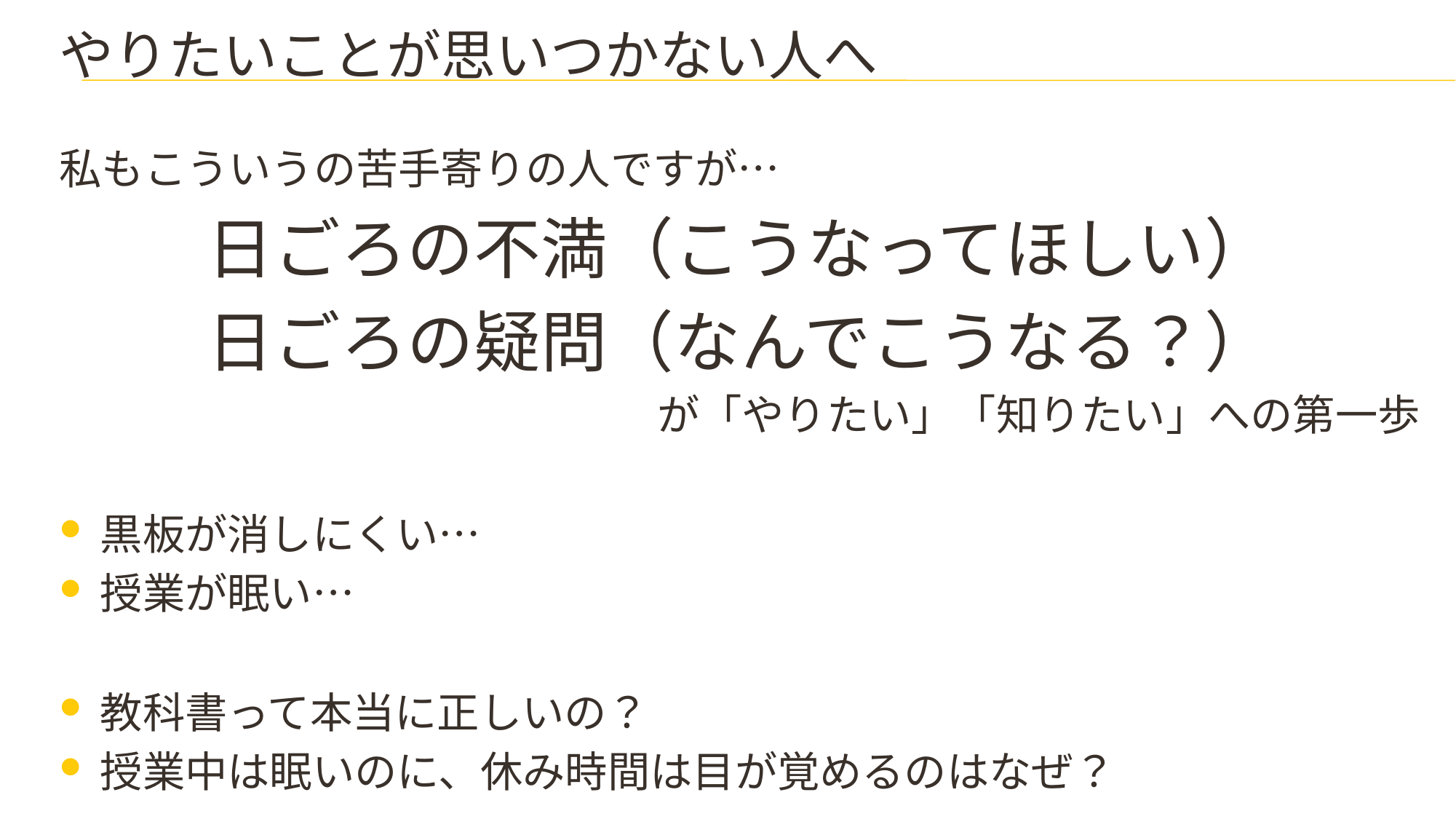

# やりたいことが思いつかない人へ
私もこういうの苦手寄りの人ですが…
日ごろの不満（こうなってほしい）
日ごろの疑問（なんでこうなる？）
が「やりたい」「知りたい」への第一歩

黒板が消しにくい…
授業が眠い…

教科書って本当に正しいの？
授業中は眠いのに、休み時間は目が覚めるのはなぜ？